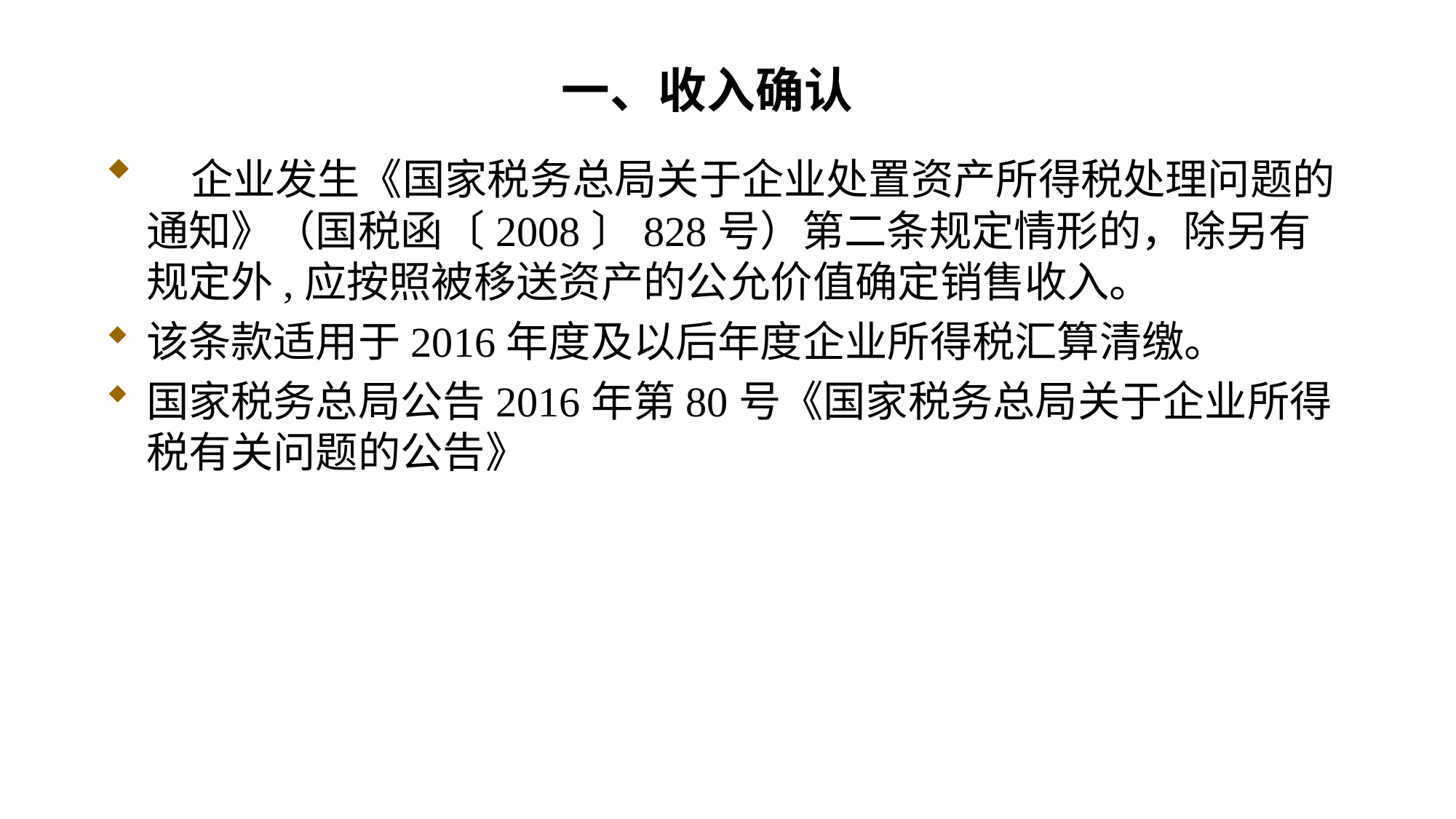

# 一、收入确认
   企业发生《国家税务总局关于企业处置资产所得税处理问题的通知》（国税函〔2008〕828号）第二条规定情形的，除另有规定外,应按照被移送资产的公允价值确定销售收入。
该条款适用于2016年度及以后年度企业所得税汇算清缴。
国家税务总局公告2016年第80号《国家税务总局关于企业所得税有关问题的公告》